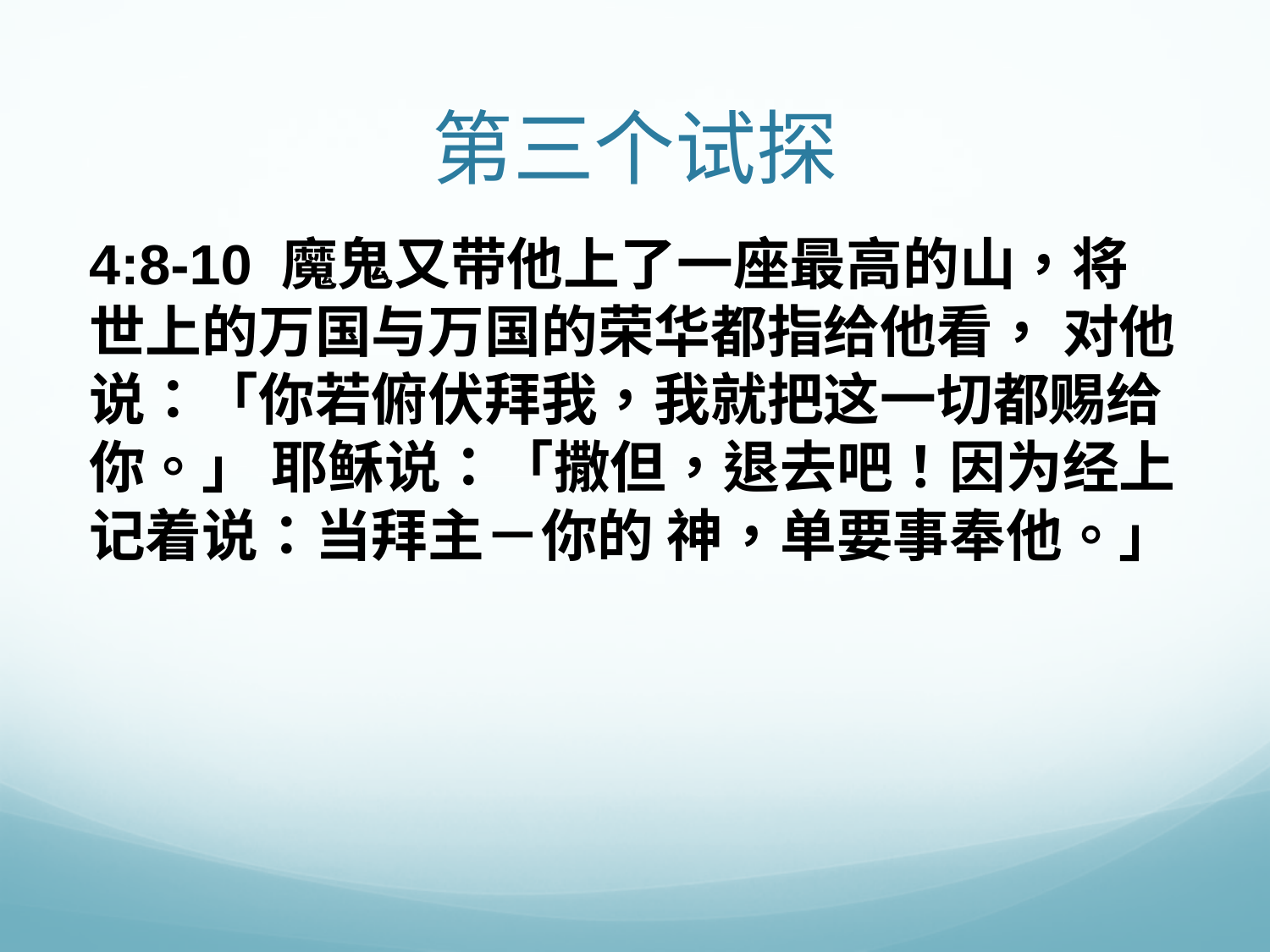

# 第三个试探
4:8-10 魔鬼又带他上了一座最高的山，将世上的万国与万国的荣华都指给他看， 对他说：「你若俯伏拜我，我就把这一切都赐给你。」 耶稣说：「撒但，退去吧！因为经上记着说：当拜主－你的 神，单要事奉他。」